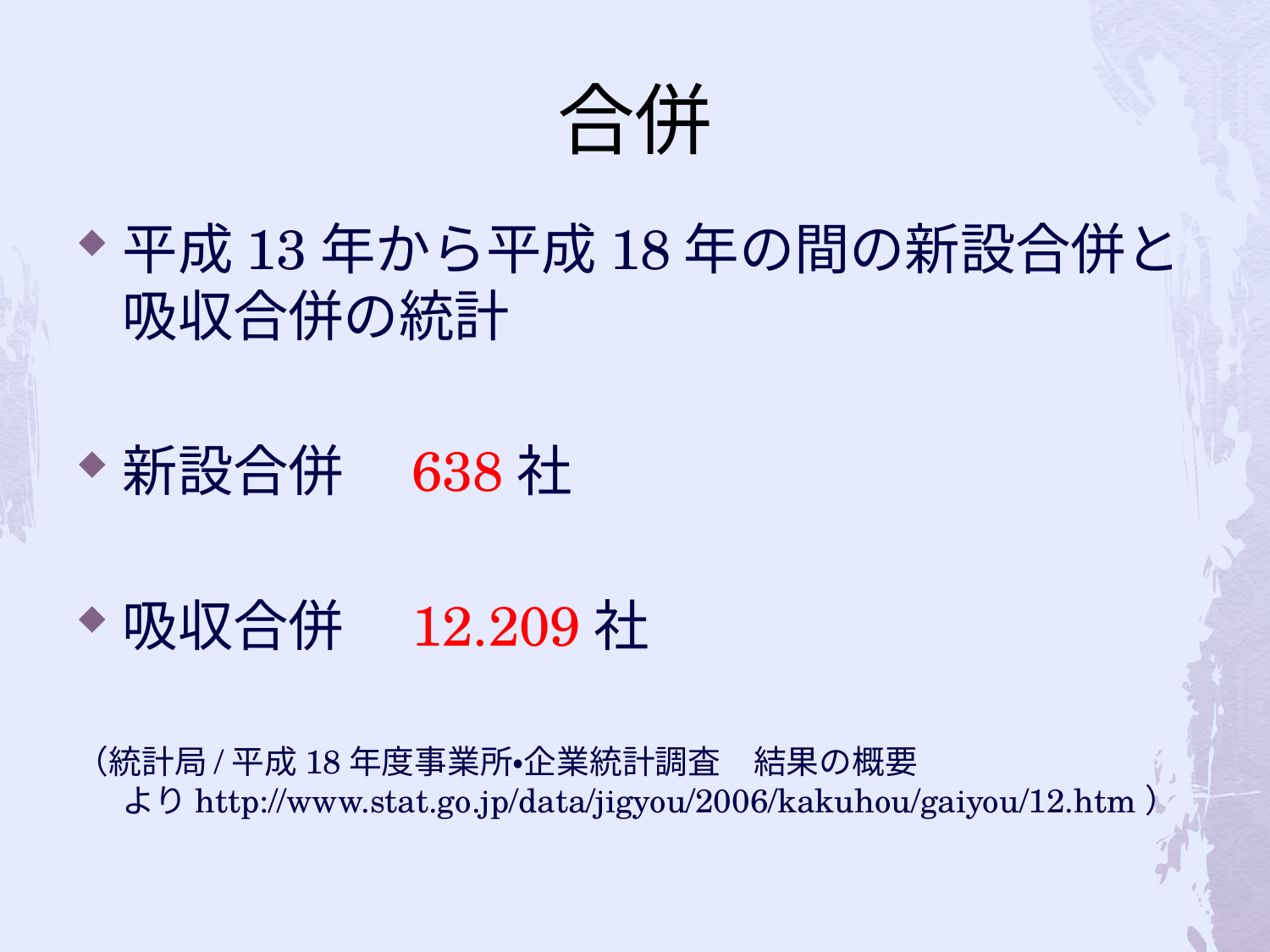

# 合併
平成13年から平成18年の間の新設合併と吸収合併の統計

新設合併　638社

吸収合併　12.209社

（統計局/平成18年度事業所・企業統計調査　結果の概要　よりhttp://www.stat.go.jp/data/jigyou/2006/kakuhou/gaiyou/12.htm）